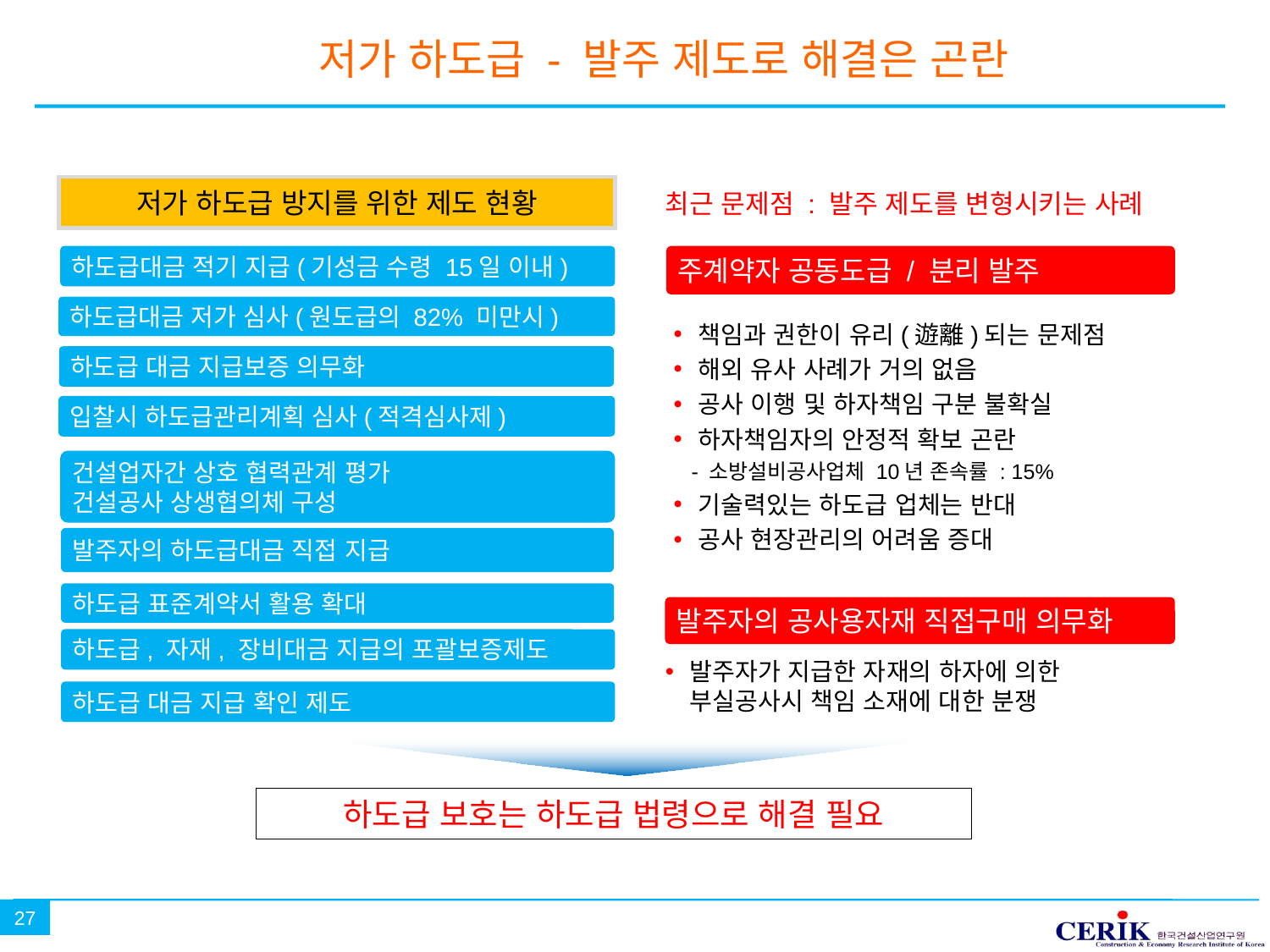

저가 하도급 - 발주 제도로 해결은 곤란
저가 하도급 방지를 위한 제도 현황
최근 문제점 : 발주 제도를 변형시키는 사례
하도급대금 적기 지급(기성금 수령 15일 이내)
주계약자 공동도급 / 분리 발주
하도급대금 저가 심사(원도급의 82% 미만시)
책임과 권한이 유리(遊離)되는 문제점
해외 유사 사례가 거의 없음
공사 이행 및 하자책임 구분 불확실
하자책임자의 안정적 확보 곤란
   - 소방설비공사업체 10년 존속률 : 15%
기술력있는 하도급 업체는 반대
공사 현장관리의 어려움 증대
하도급 대금 지급보증 의무화

입찰시 하도급관리계획 심사(적격심사제)

건설업자간 상호 협력관계 평가
건설공사 상생협의체 구성
발주자의 하도급대금 직접 지급
하도급 표준계약서 활용 확대
발주자의 공사용자재 직접구매 의무화
하도급, 자재, 장비대금 지급의 포괄보증제도
발주자가 지급한 자재의 하자에 의한 부실공사시 책임 소재에 대한 분쟁
하도급 대금 지급 확인 제도

하도급 보호는 하도급 법령으로 해결 필요